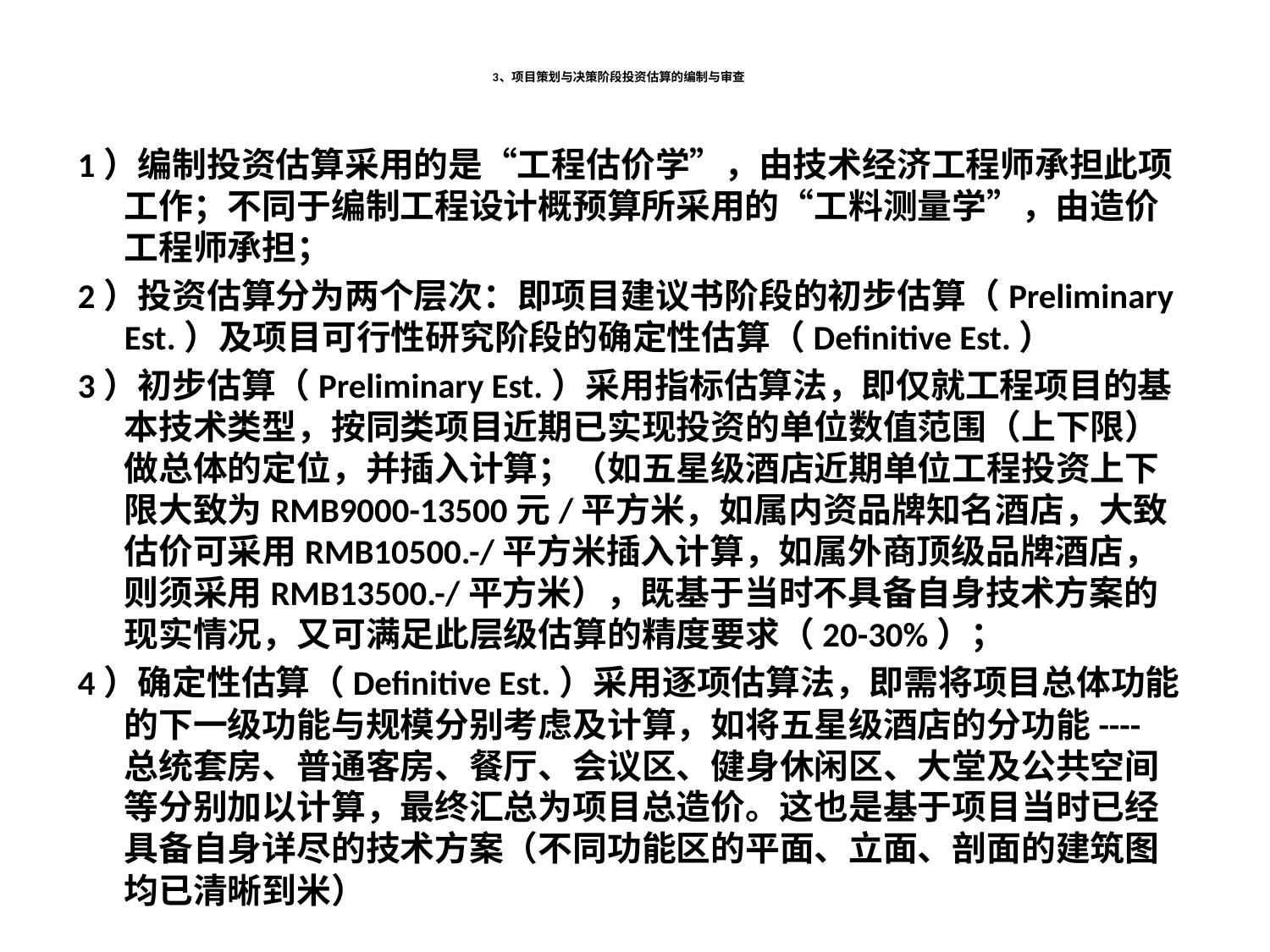

# 3、项目策划与决策阶段投资估算的编制与审查
1）编制投资估算采用的是“工程估价学”，由技术经济工程师承担此项工作；不同于编制工程设计概预算所采用的“工料测量学”，由造价工程师承担；
2）投资估算分为两个层次：即项目建议书阶段的初步估算（Preliminary Est.）及项目可行性研究阶段的确定性估算（Definitive Est.）
3）初步估算（Preliminary Est.）采用指标估算法，即仅就工程项目的基本技术类型，按同类项目近期已实现投资的单位数值范围（上下限）做总体的定位，并插入计算；（如五星级酒店近期单位工程投资上下限大致为RMB9000-13500元/平方米，如属内资品牌知名酒店，大致估价可采用RMB10500.-/平方米插入计算，如属外商顶级品牌酒店，则须采用RMB13500.-/平方米），既基于当时不具备自身技术方案的现实情况，又可满足此层级估算的精度要求（20-30%）；
4）确定性估算（Definitive Est.）采用逐项估算法，即需将项目总体功能的下一级功能与规模分别考虑及计算，如将五星级酒店的分功能----总统套房、普通客房、餐厅、会议区、健身休闲区、大堂及公共空间等分别加以计算，最终汇总为项目总造价。这也是基于项目当时已经具备自身详尽的技术方案（不同功能区的平面、立面、剖面的建筑图均已清晰到米）